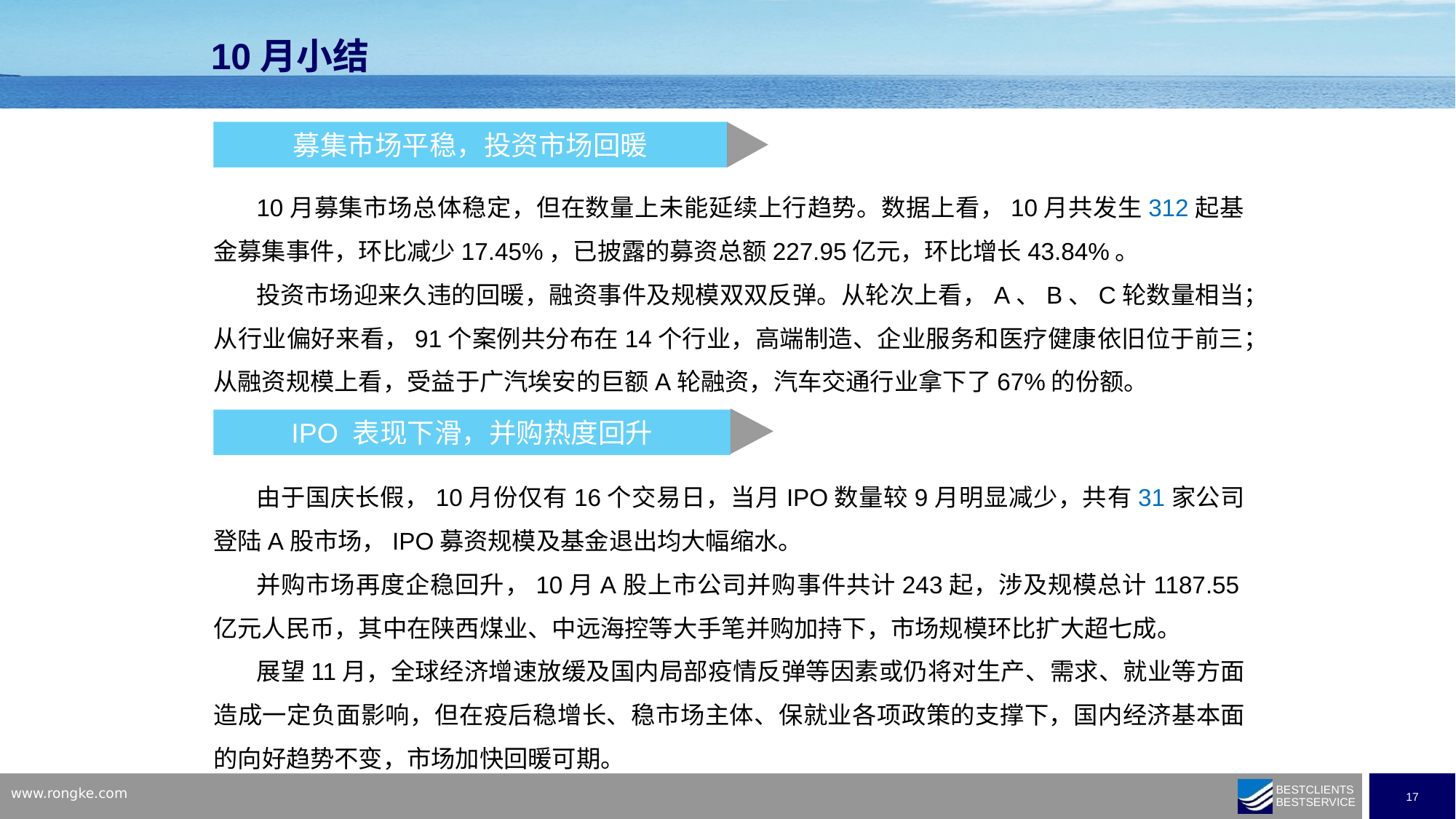

10月小结
募集市场平稳，投资市场回暖

10月募集市场总体稳定，但在数量上未能延续上行趋势。数据上看，10月共发生312起基金募集事件，环比减少17.45%，已披露的募资总额227.95亿元，环比增长43.84%。
投资市场迎来久违的回暖，融资事件及规模双双反弹。从轮次上看，A、B、C轮数量相当；从行业偏好来看，91个案例共分布在14个行业，高端制造、企业服务和医疗健康依旧位于前三；从融资规模上看，受益于广汽埃安的巨额A轮融资，汽车交通行业拿下了67%的份额。
IPO 表现下滑，并购热度回升

由于国庆长假，10月份仅有16个交易日，当月IPO数量较9月明显减少，共有31家公司登陆A股市场，IPO募资规模及基金退出均大幅缩水。
并购市场再度企稳回升，10月A股上市公司并购事件共计243起，涉及规模总计1187.55亿元人民币，其中在陕西煤业、中远海控等大手笔并购加持下，市场规模环比扩大超七成。
展望11月，全球经济增速放缓及国内局部疫情反弹等因素或仍将对生产、需求、就业等方面造成一定负面影响，但在疫后稳增长、稳市场主体、保就业各项政策的支撑下，国内经济基本面的向好趋势不变，市场加快回暖可期。